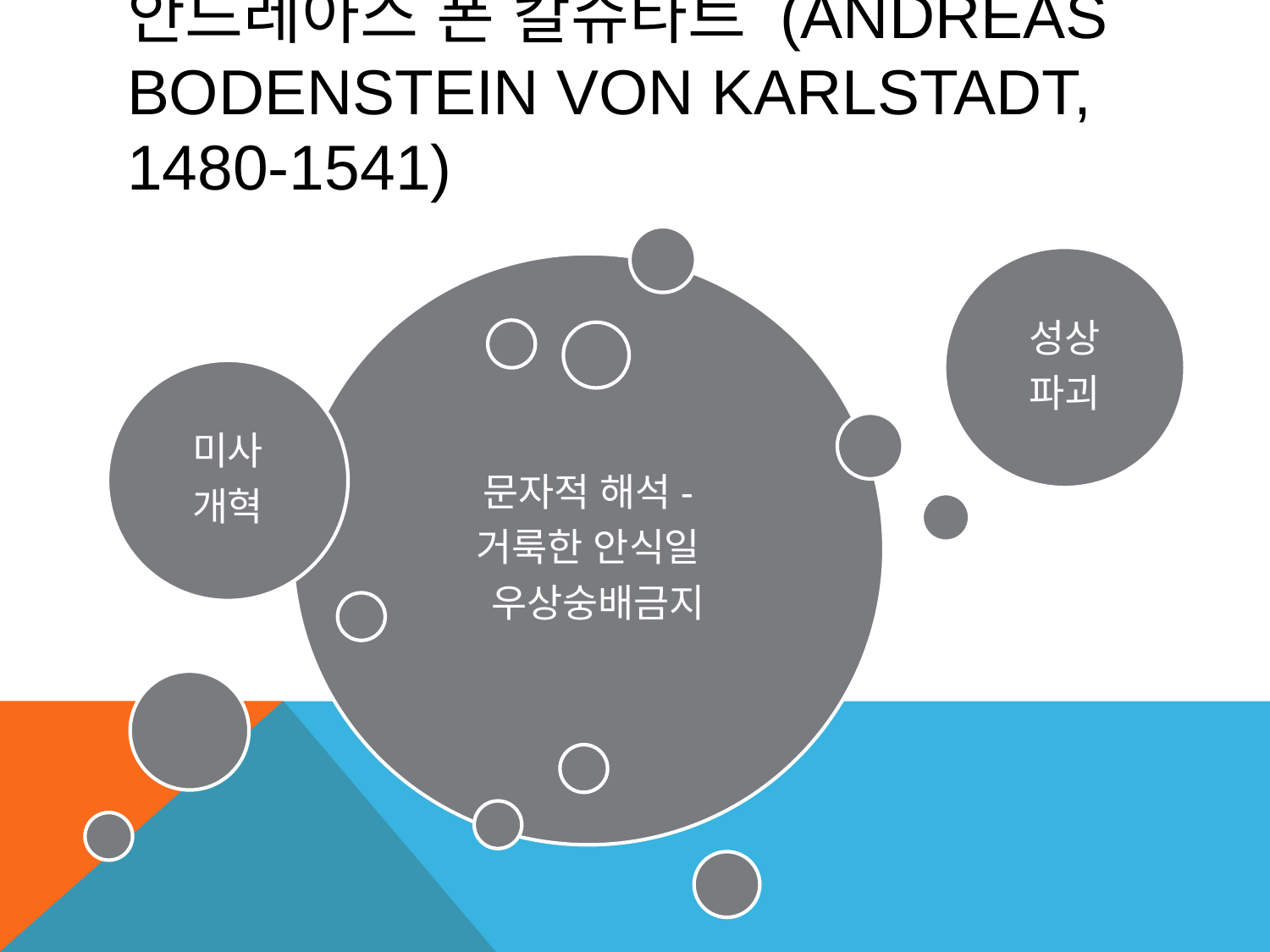

# 안드레아스 폰 칼슈타트 (Andreas Bodenstein von Karlstadt, 1480-1541)

문자적 해석-
거룩한 안식일
 우상숭배금지
미사
개혁
성상
파괴